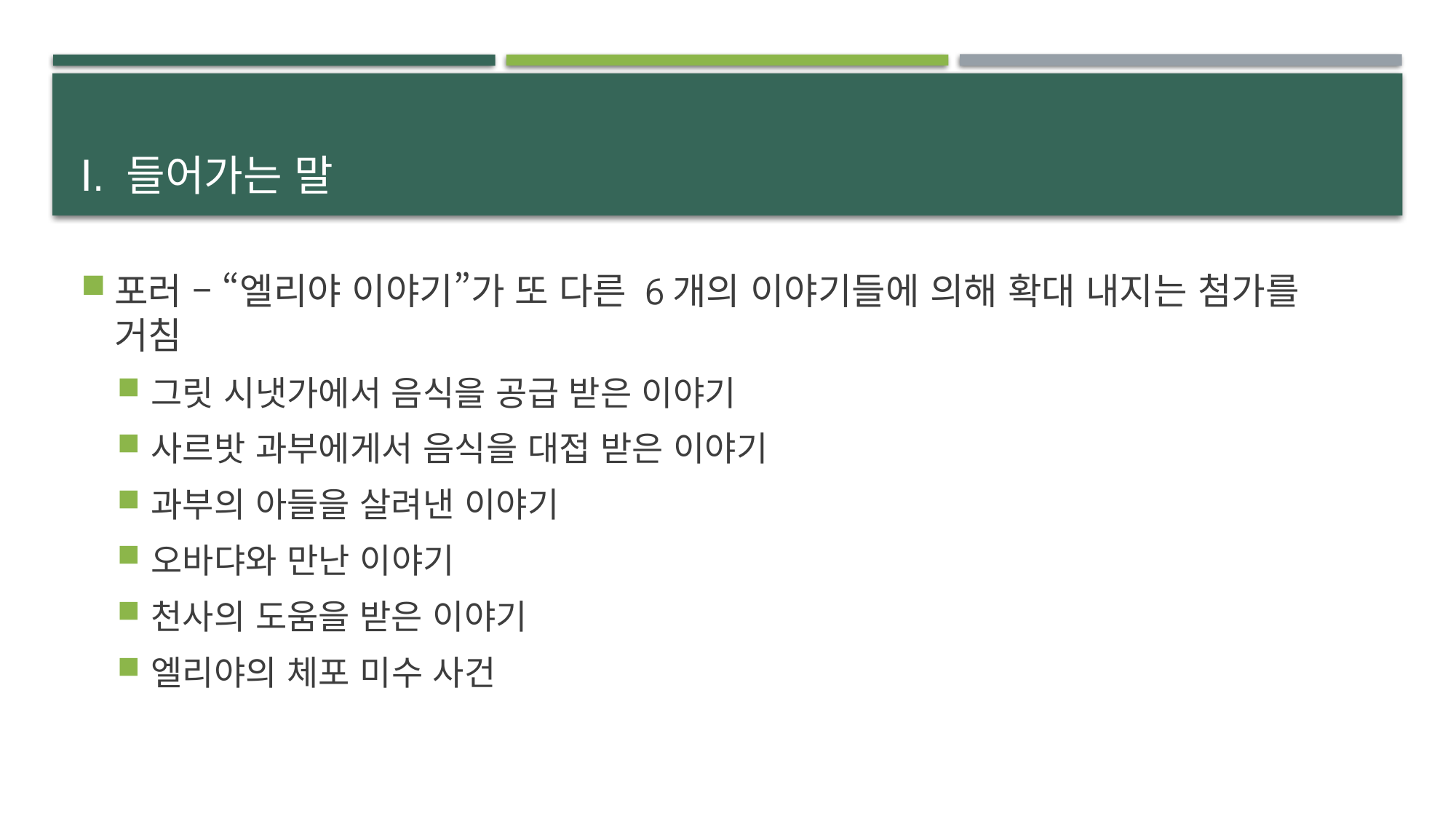

# Ⅰ. 들어가는 말
포러 – “엘리야 이야기”가 또 다른 6개의 이야기들에 의해 확대 내지는 첨가를 거침
그릿 시냇가에서 음식을 공급 받은 이야기
사르밧 과부에게서 음식을 대접 받은 이야기
과부의 아들을 살려낸 이야기
오바댜와 만난 이야기
천사의 도움을 받은 이야기
엘리야의 체포 미수 사건